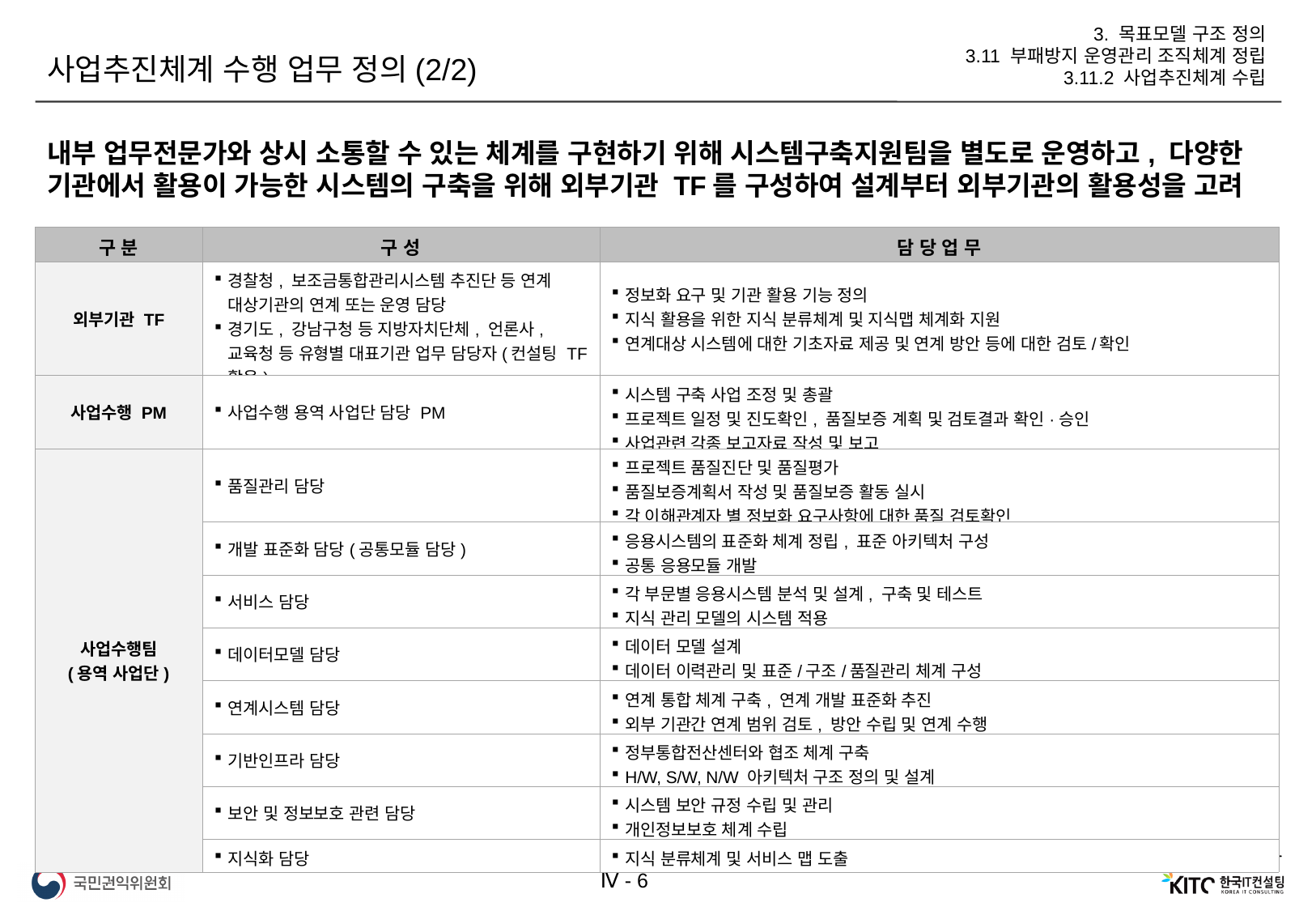

3. 목표모델 구조 정의
3.11 부패방지 운영관리 조직체계 정립
3.11.2 사업추진체계 수립
사업추진체계 수행 업무 정의(2/2)
내부 업무전문가와 상시 소통할 수 있는 체계를 구현하기 위해 시스템구축지원팀을 별도로 운영하고, 다양한 기관에서 활용이 가능한 시스템의 구축을 위해 외부기관 TF를 구성하여 설계부터 외부기관의 활용성을 고려
| 구 분 | 구 성 | 담 당 업 무 |
| --- | --- | --- |
| 외부기관 TF | 경찰청, 보조금통합관리시스템 추진단 등 연계 대상기관의 연계 또는 운영 담당 경기도, 강남구청 등 지방자치단체, 언론사, 교육청 등 유형별 대표기관 업무 담당자(컨설팅 TF 활용) | 정보화 요구 및 기관 활용 기능 정의 지식 활용을 위한 지식 분류체계 및 지식맵 체계화 지원 연계대상 시스템에 대한 기초자료 제공 및 연계 방안 등에 대한 검토/확인 |
| 사업수행 PM | 사업수행 용역 사업단 담당 PM | 시스템 구축 사업 조정 및 총괄 프로젝트 일정 및 진도확인, 품질보증 계획 및 검토결과 확인·승인 사업관련 각종 보고자료 작성 및 보고 |
| 사업수행팀 (용역 사업단) | 품질관리 담당 | 프로젝트 품질진단 및 품질평가 품질보증계획서 작성 및 품질보증 활동 실시 각 이해관계자 별 정보화 요구사항에 대한 품질 검토확인 |
|  | 개발 표준화 담당(공통모듈 담당) | 응용시스템의 표준화 체계 정립, 표준 아키텍처 구성 공통 응용모듈 개발 |
|  | 서비스 담당 | 각 부문별 응용시스템 분석 및 설계, 구축 및 테스트 지식 관리 모델의 시스템 적용 |
|  | 데이터모델 담당 | 데이터 모델 설계 데이터 이력관리 및 표준/구조/품질관리 체계 구성 |
|  | 연계시스템 담당 | 연계 통합 체계 구축, 연계 개발 표준화 추진 외부 기관간 연계 범위 검토, 방안 수립 및 연계 수행 |
|  | 기반인프라 담당 | 정부통합전산센터와 협조 체계 구축 H/W, S/W, N/W 아키텍처 구조 정의 및 설계 |
|  | 보안 및 정보보호 관련 담당 | 시스템 보안 규정 수립 및 관리 개인정보보호 체계 수립 |
|  | 지식화 담당 | 지식 분류체계 및 서비스 맵 도출 |